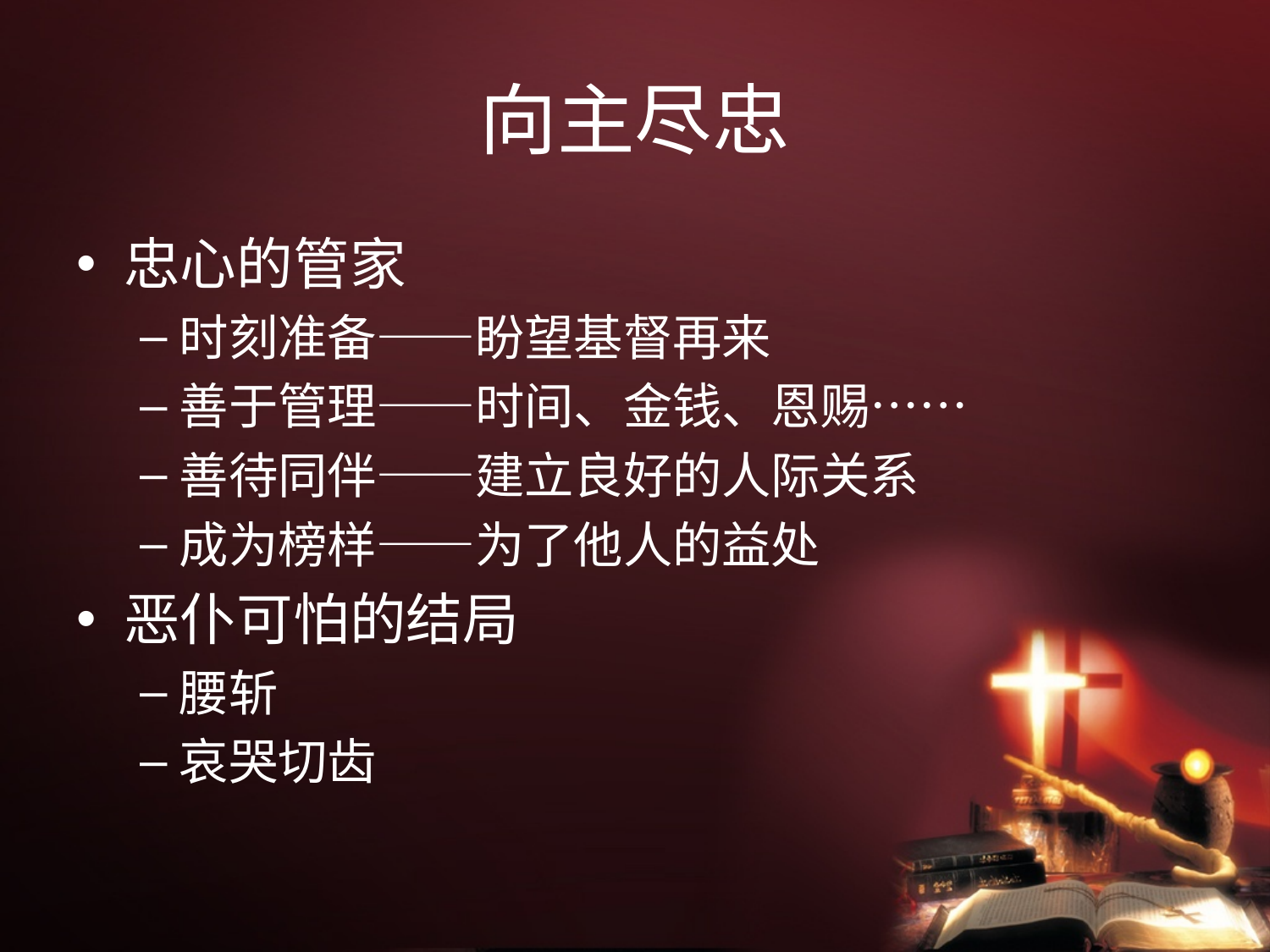

# 向主尽忠
忠心的管家
时刻准备——盼望基督再来
善于管理——时间、金钱、恩赐……
善待同伴——建立良好的人际关系
成为榜样——为了他人的益处
恶仆可怕的结局
腰斩
哀哭切齿